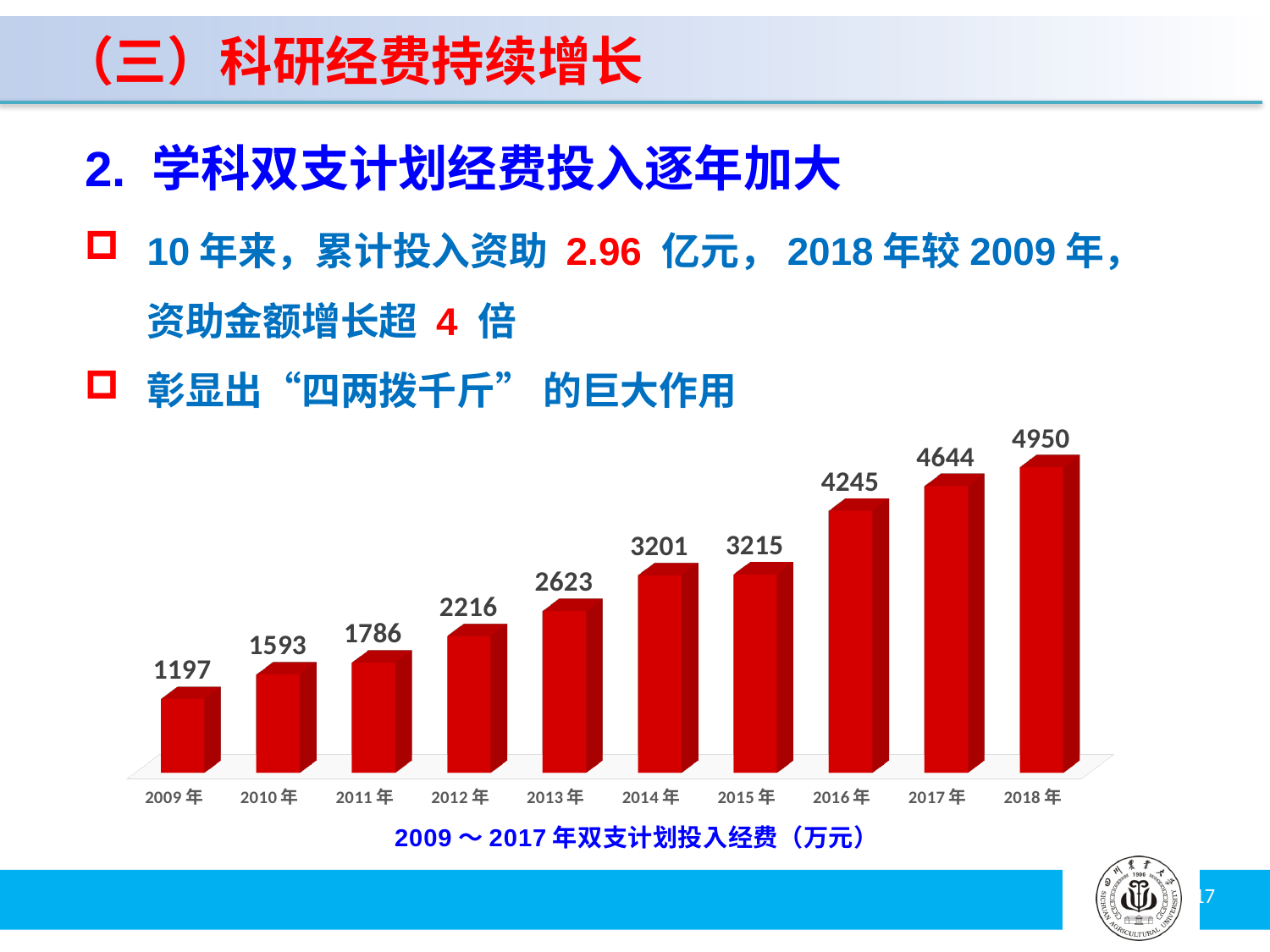

（三）科研经费持续增长
  2. 学科双支计划经费投入逐年加大
10年来，累计投入资助 2.96 亿元，2018年较2009年，资助金额增长超 4 倍
彰显出“四两拨千斤” 的巨大作用

[unsupported chart]